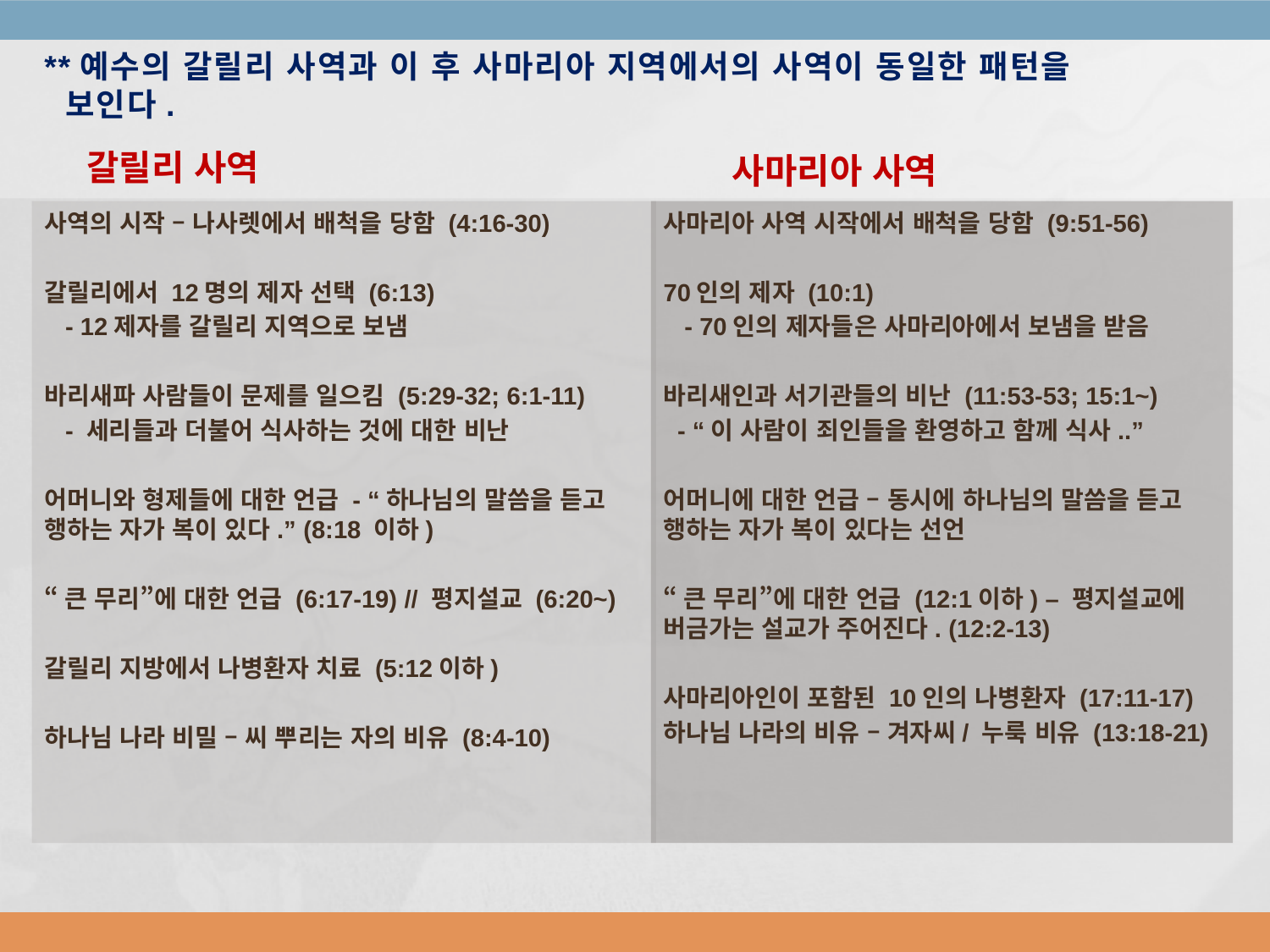

# **예수의 갈릴리 사역과 이 후 사마리아 지역에서의 사역이 동일한 패턴을 보인다.
갈릴리 사역
사마리아 사역
사역의 시작 – 나사렛에서 배척을 당함 (4:16-30)

갈릴리에서 12명의 제자 선택 (6:13)
   - 12제자를 갈릴리 지역으로 보냄

바리새파 사람들이 문제를 일으킴 (5:29-32; 6:1-11)
   - 세리들과 더불어 식사하는 것에 대한 비난

어머니와 형제들에 대한 언급 - “하나님의 말씀을 듣고 행하는 자가 복이 있다.” (8:18 이하)

“큰 무리”에 대한 언급 (6:17-19) // 평지설교 (6:20~)

갈릴리 지방에서 나병환자 치료 (5:12이하)

하나님 나라 비밀 – 씨 뿌리는 자의 비유 (8:4-10)

사마리아 사역 시작에서 배척을 당함 (9:51-56)

70인의 제자 (10:1)
   - 70인의 제자들은 사마리아에서 보냄을 받음

바리새인과 서기관들의 비난 (11:53-53; 15:1~)
  - “이 사람이 죄인들을 환영하고 함께 식사..”

어머니에 대한 언급 – 동시에 하나님의 말씀을 듣고 행하는 자가 복이 있다는 선언

“큰 무리”에 대한 언급 (12:1이하) – 평지설교에 버금가는 설교가 주어진다. (12:2-13)

사마리아인이 포함된 10인의 나병환자 (17:11-17)
하나님 나라의 비유 – 겨자씨/ 누룩 비유 (13:18-21)